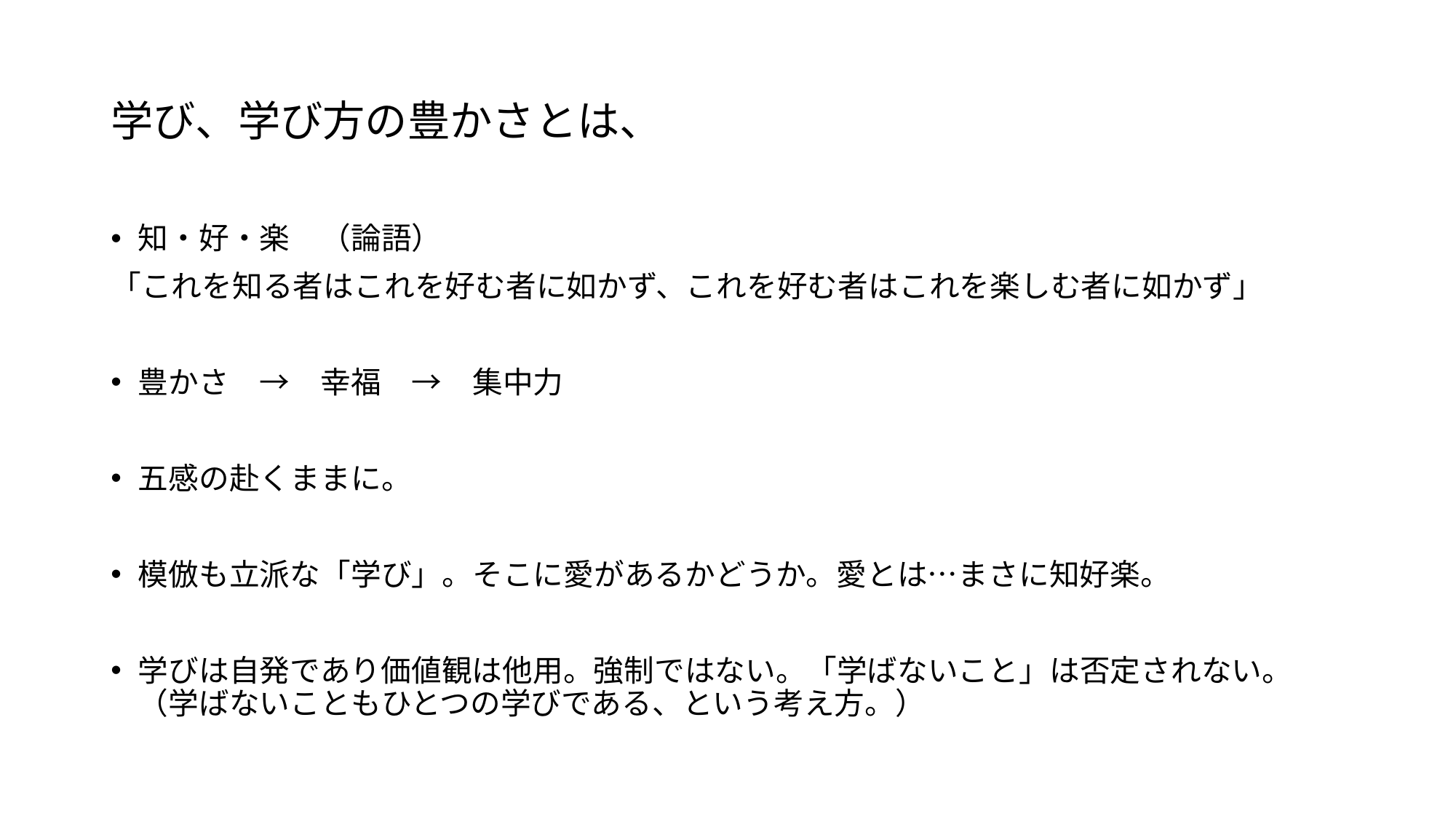

# 学び、学び方の豊かさとは、
知・好・楽　（論語）
「これを知る者はこれを好む者に如かず、これを好む者はこれを楽しむ者に如かず」

豊かさ　→　幸福　→　集中力

五感の赴くままに。

模倣も立派な「学び」。そこに愛があるかどうか。愛とは…まさに知好楽。

学びは自発であり価値観は他用。強制ではない。「学ばないこと」は否定されない。（学ばないこともひとつの学びである、という考え方。）